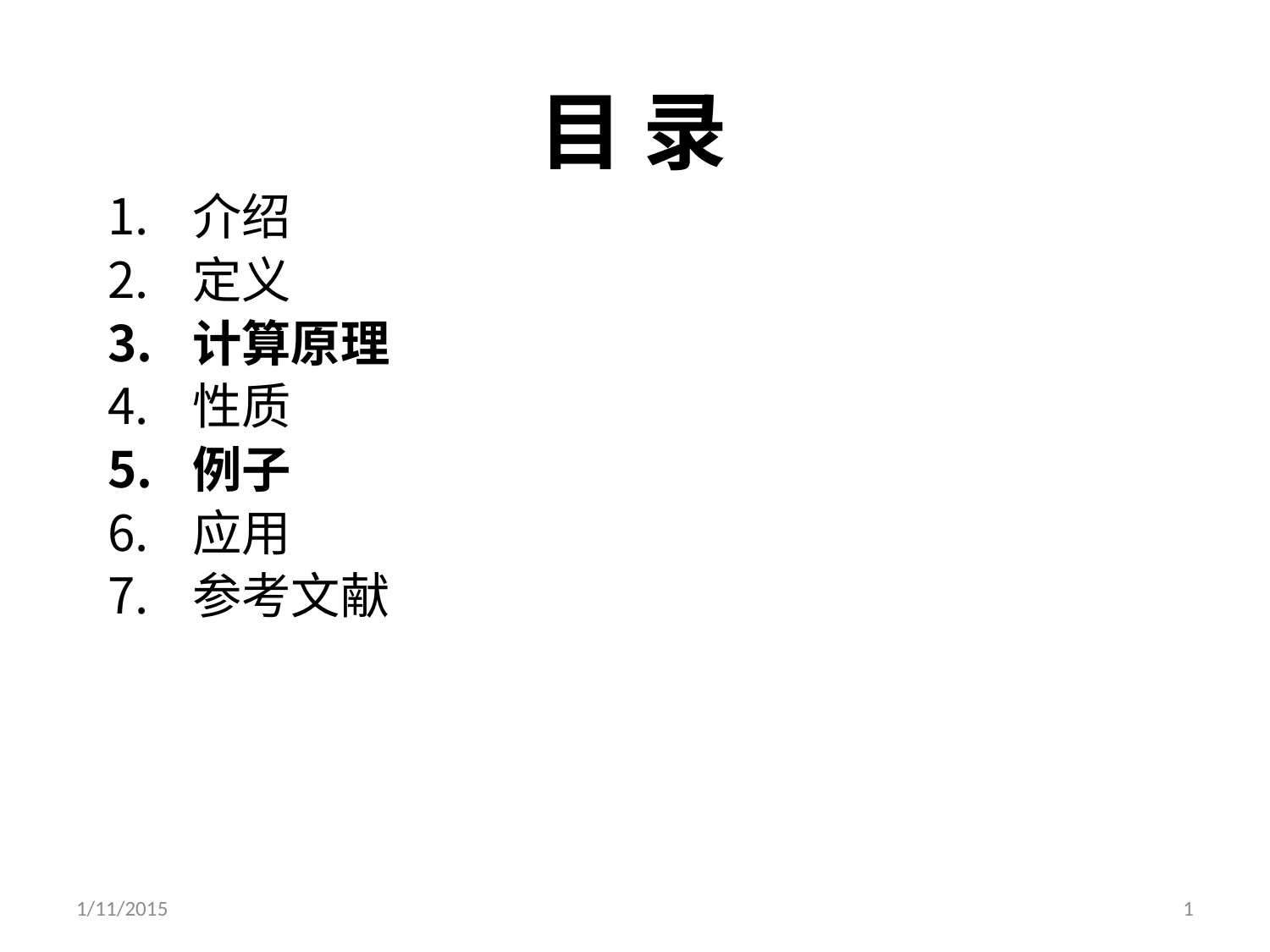

# 目 录

介绍
定义
计算原理
性质
例子
应用
参考文献

1/11/2015
1